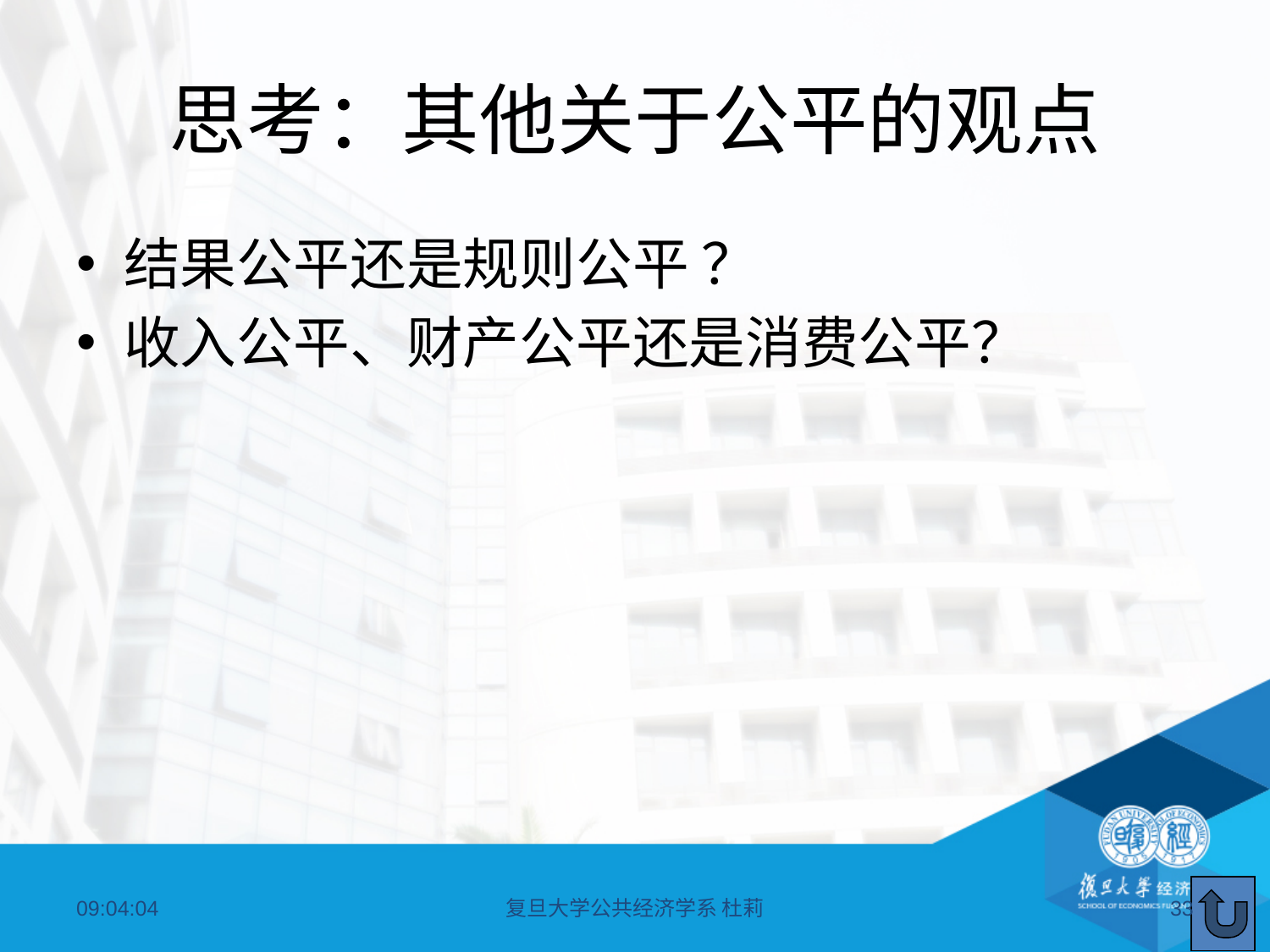

# 思考：其他关于公平的观点
结果公平还是规则公平 ？
收入公平、财产公平还是消费公平？

09:04:04
复旦大学公共经济学系 杜莉
33